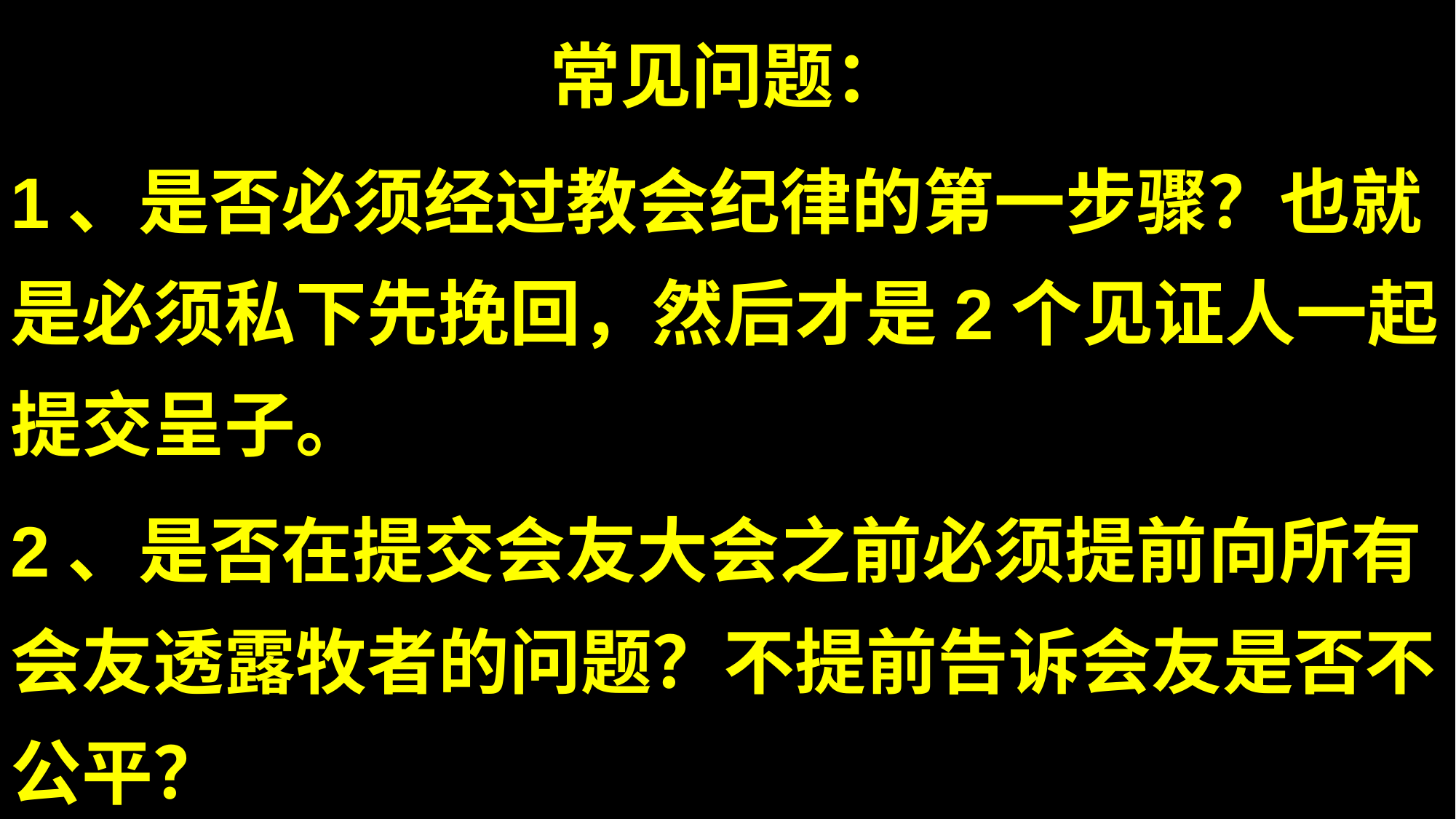

常见问题：
1、是否必须经过教会纪律的第一步骤？也就是必须私下先挽回，然后才是2个见证人一起提交呈子。
2、是否在提交会友大会之前必须提前向所有会友透露牧者的问题？不提前告诉会友是否不公平？